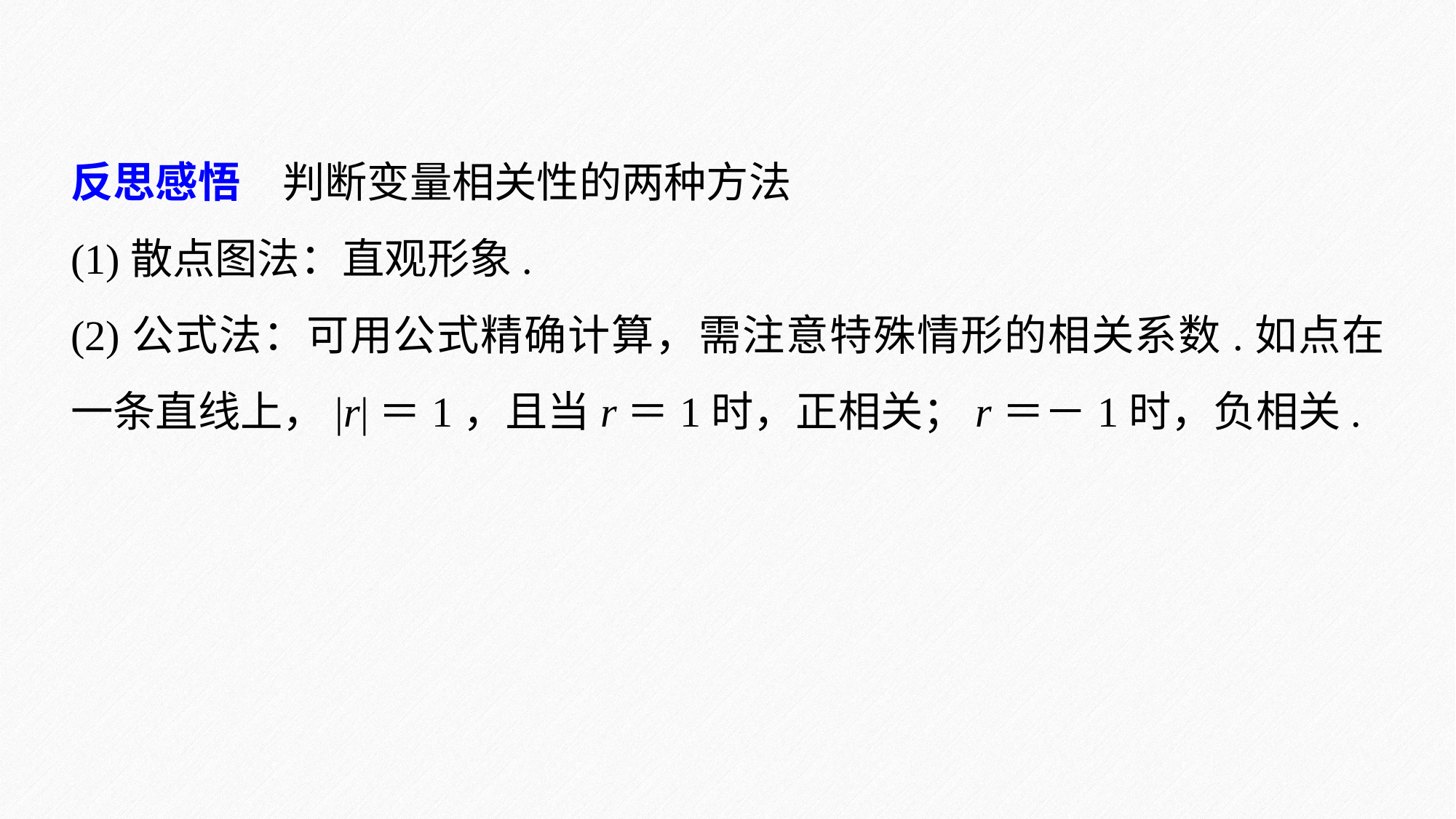

反思感悟　判断变量相关性的两种方法
(1)散点图法：直观形象.
(2)公式法：可用公式精确计算，需注意特殊情形的相关系数.如点在一条直线上，|r|＝1，且当r＝1时，正相关；r＝－1时，负相关.